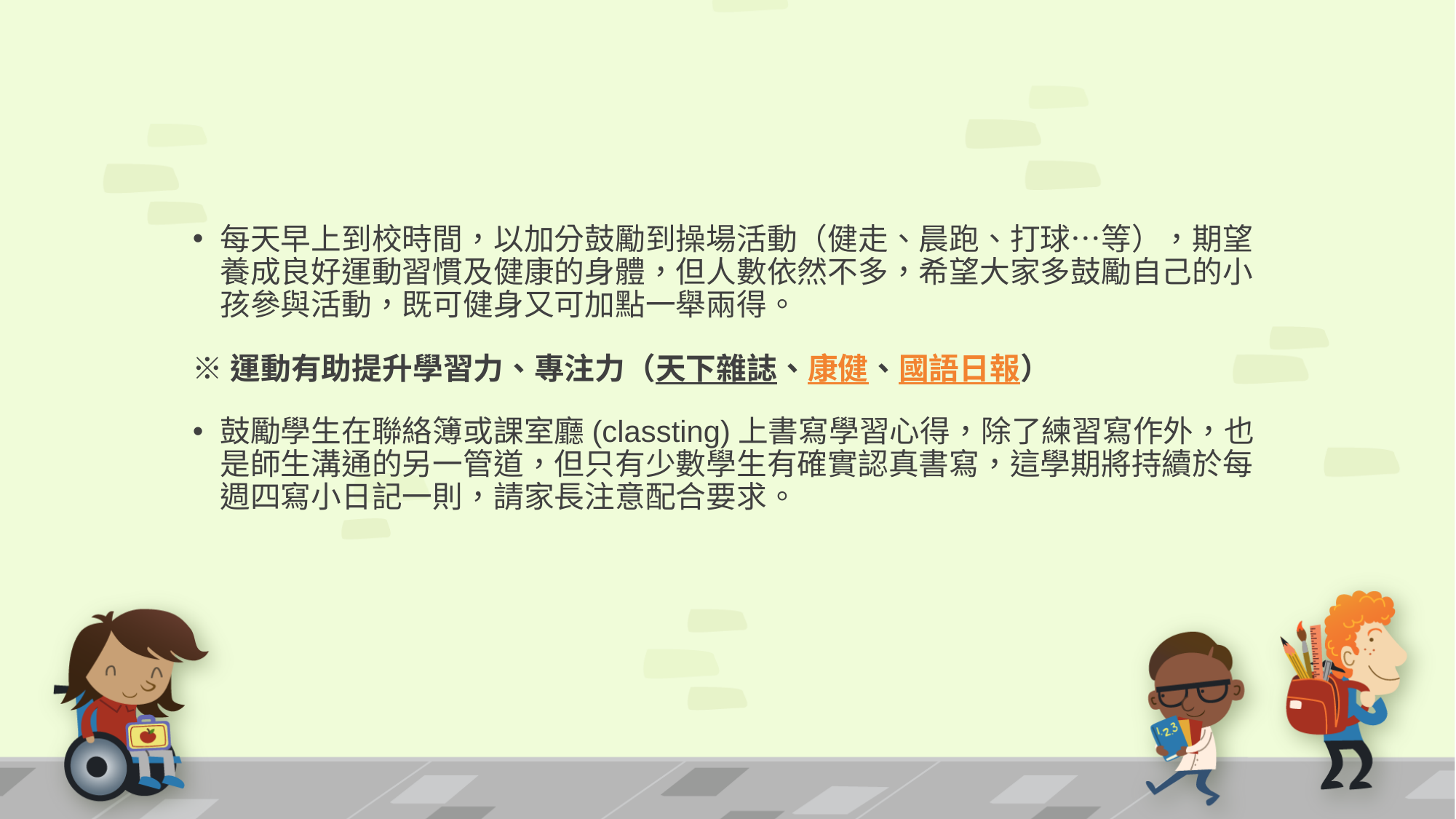

#
每天早上到校時間，以加分鼓勵到操場活動（健走、晨跑、打球…等），期望養成良好運動習慣及健康的身體，但人數依然不多，希望大家多鼓勵自己的小孩參與活動，既可健身又可加點一舉兩得。
※運動有助提升學習力、專注力（天下雜誌、康健、國語日報）
鼓勵學生在聯絡簿或課室廳(classting)上書寫學習心得，除了練習寫作外，也是師生溝通的另一管道，但只有少數學生有確實認真書寫，這學期將持續於每週四寫小日記一則，請家長注意配合要求。